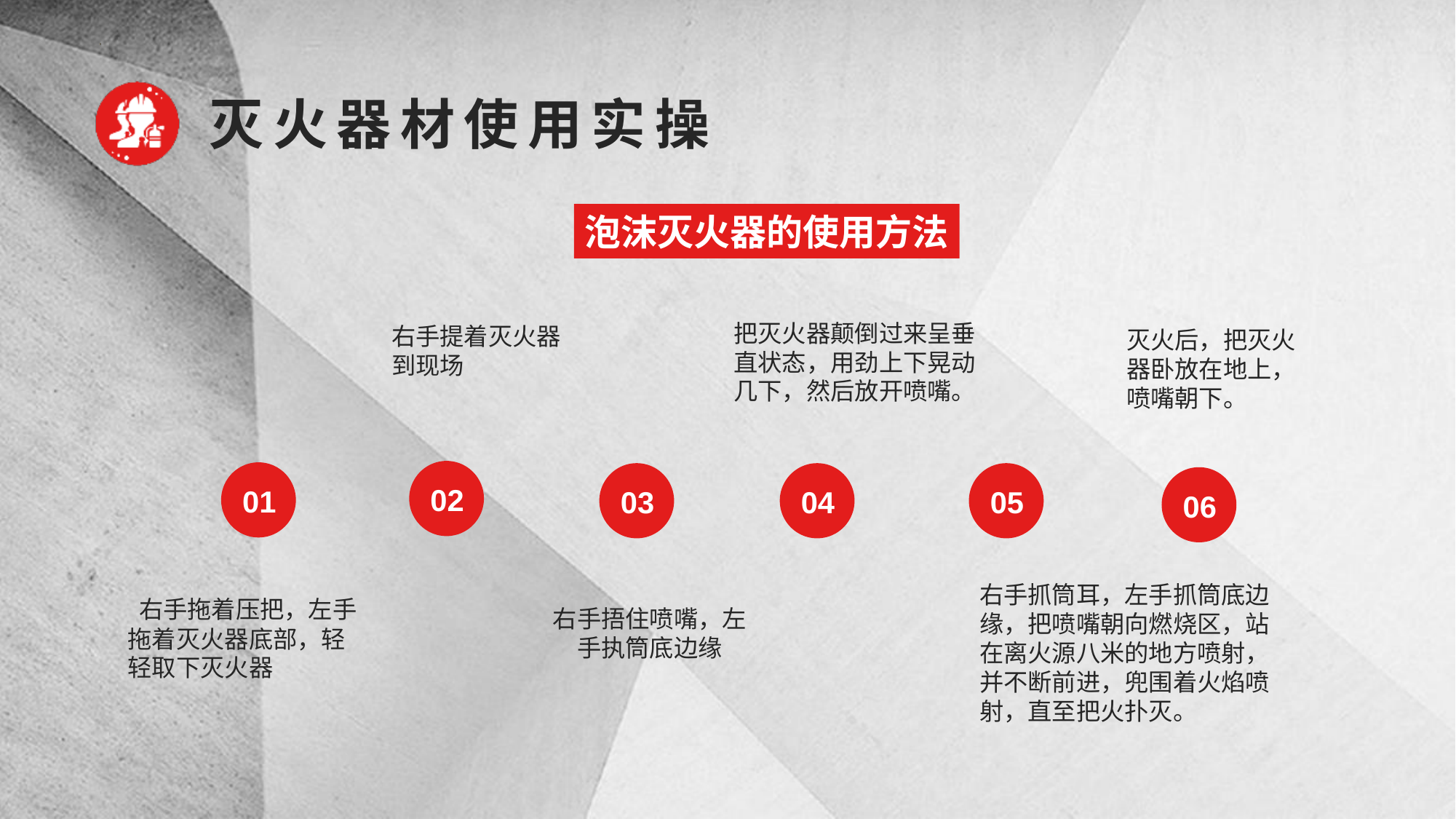

泡沫灭火器的使用方法
把灭火器颠倒过来呈垂直状态，用劲上下晃动几下，然后放开喷嘴。
右手提着灭火器到现场
灭火后，把灭火器卧放在地上，喷嘴朝下。

02

01

03

04

05

06
右手抓筒耳，左手抓筒底边缘，把喷嘴朝向燃烧区，站在离火源八米的地方喷射，并不断前进，兜围着火焰喷射，直至把火扑灭。
 右手拖着压把，左手拖着灭火器底部，轻轻取下灭火器

右手捂住喷嘴，左手执筒底边缘